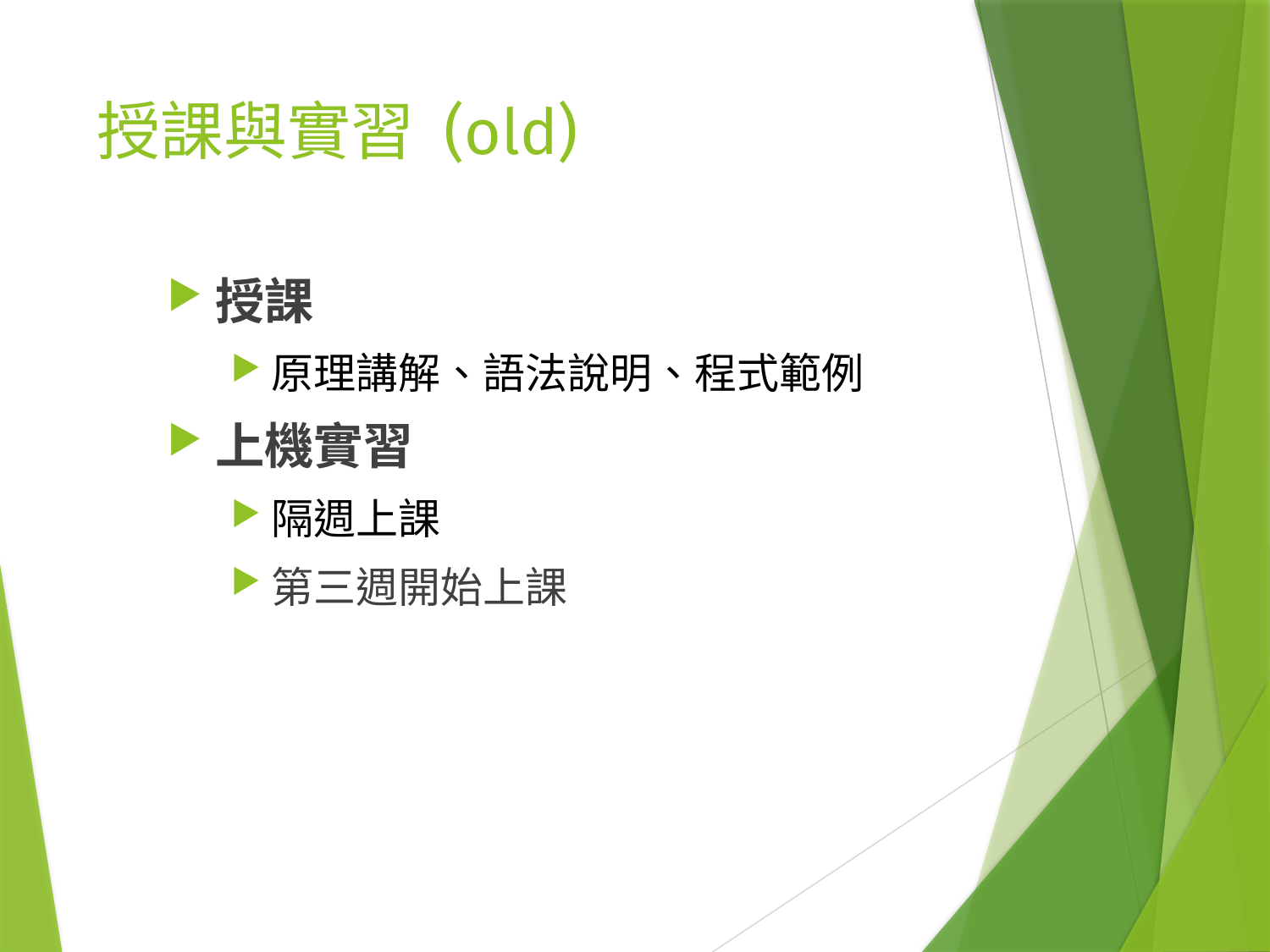

# 授課與實習 (old)
授課
原理講解、語法說明、程式範例
上機實習
隔週上課
第三週開始上課